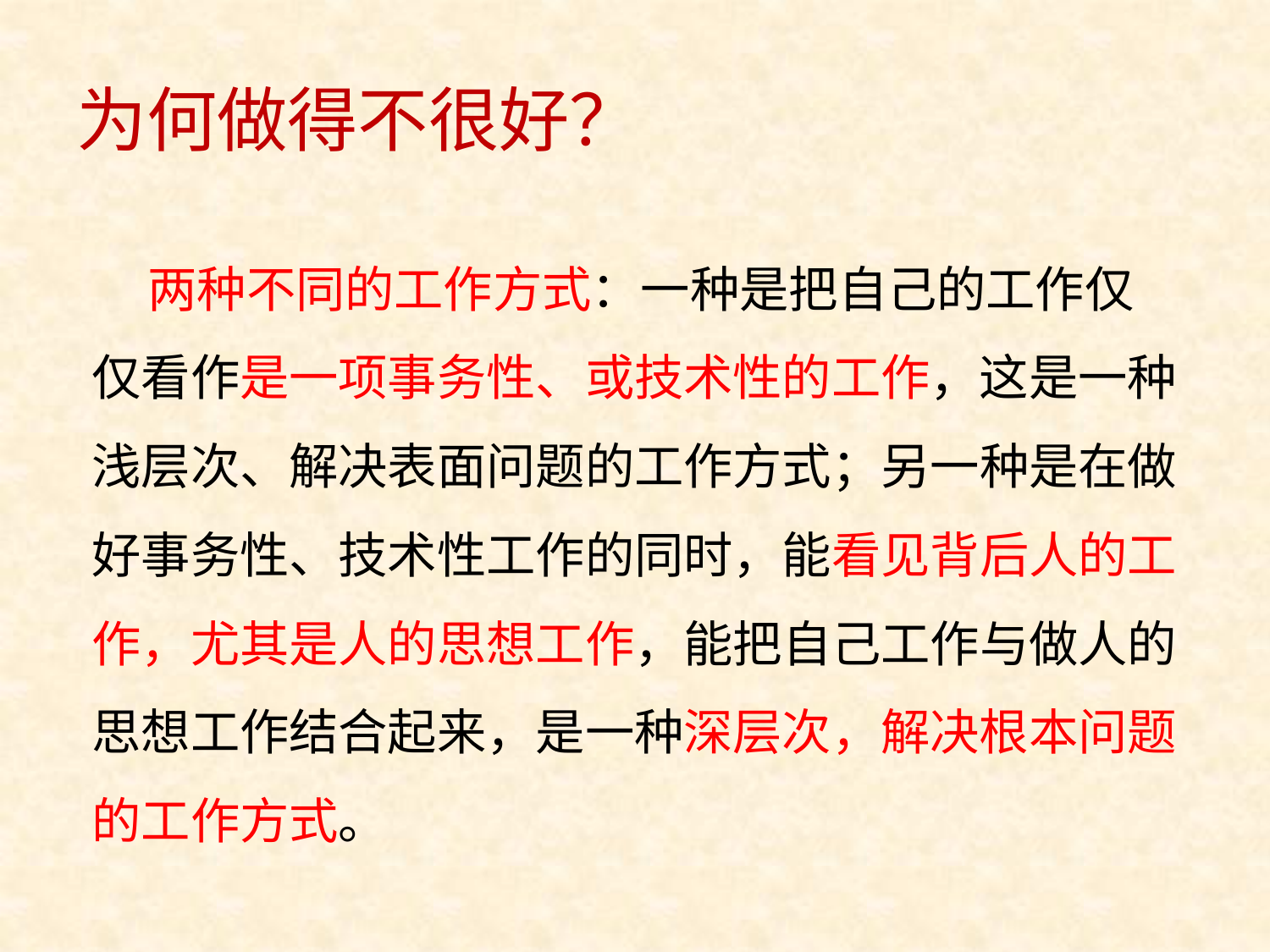

# 为何做得不很好？
    两种不同的工作方式：一种是把自己的工作仅仅看作是一项事务性、或技术性的工作，这是一种浅层次、解决表面问题的工作方式；另一种是在做好事务性、技术性工作的同时，能看见背后人的工作，尤其是人的思想工作，能把自己工作与做人的思想工作结合起来，是一种深层次，解决根本问题的工作方式。
59